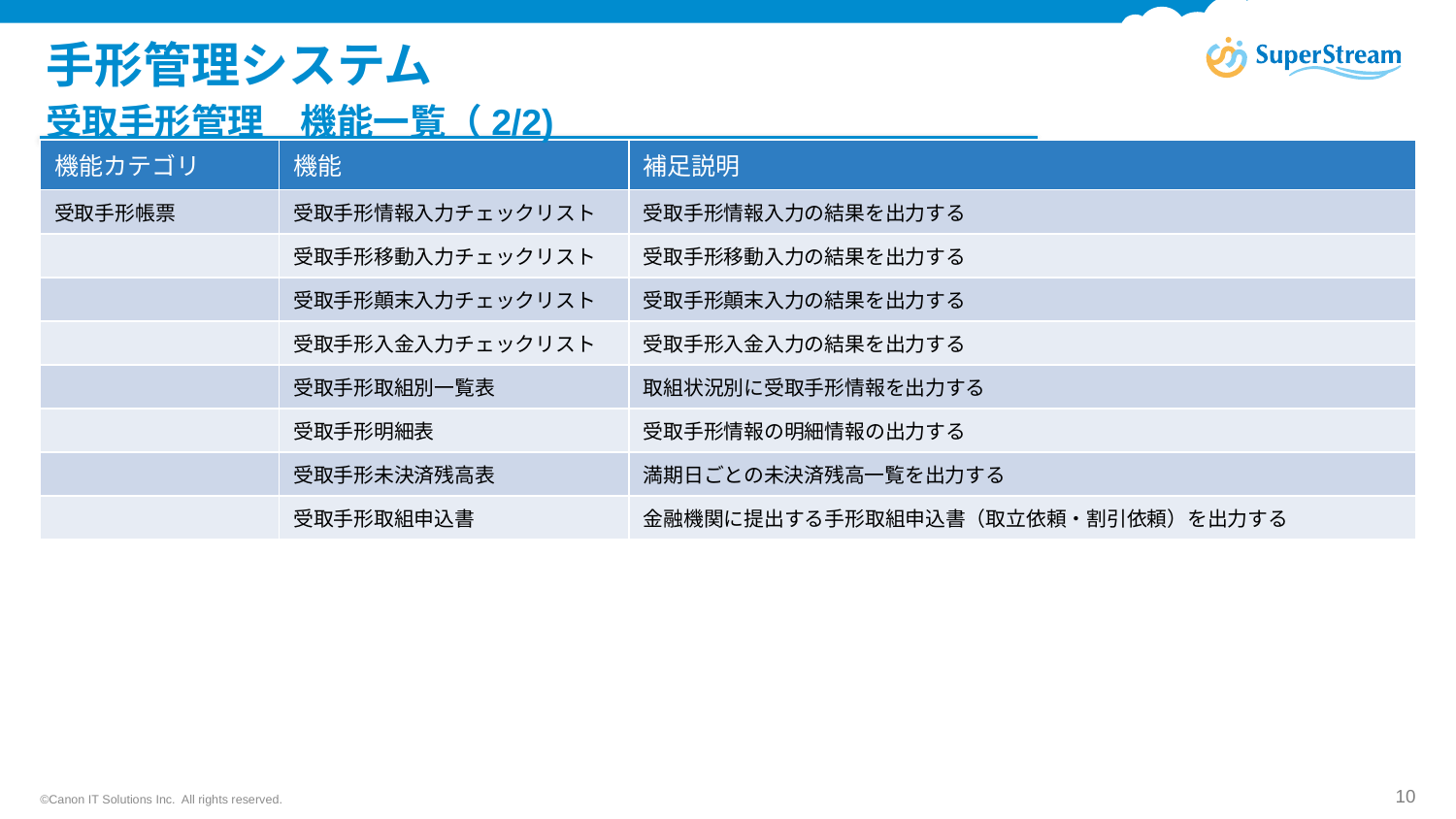

# 手形管理システム
受取手形管理　機能一覧（2/2)

| 機能カテゴリ | 機能 | 補足説明 |
| --- | --- | --- |
| 受取手形帳票 | 受取手形情報入力チェックリスト | 受取手形情報入力の結果を出力する |
|  | 受取手形移動入力チェックリスト | 受取手形移動入力の結果を出力する |
|  | 受取手形顛末入力チェックリスト | 受取手形顛末入力の結果を出力する |
|  | 受取手形入金入力チェックリスト | 受取手形入金入力の結果を出力する |
|  | 受取手形取組別一覧表 | 取組状況別に受取手形情報を出力する |
|  | 受取手形明細表 | 受取手形情報の明細情報の出力する |
|  | 受取手形未決済残高表 | 満期日ごとの未決済残高一覧を出力する |
|  | 受取手形取組申込書 | 金融機関に提出する手形取組申込書（取立依頼・割引依頼）を出力する |
©Canon IT Solutions Inc.  All rights reserved.
10